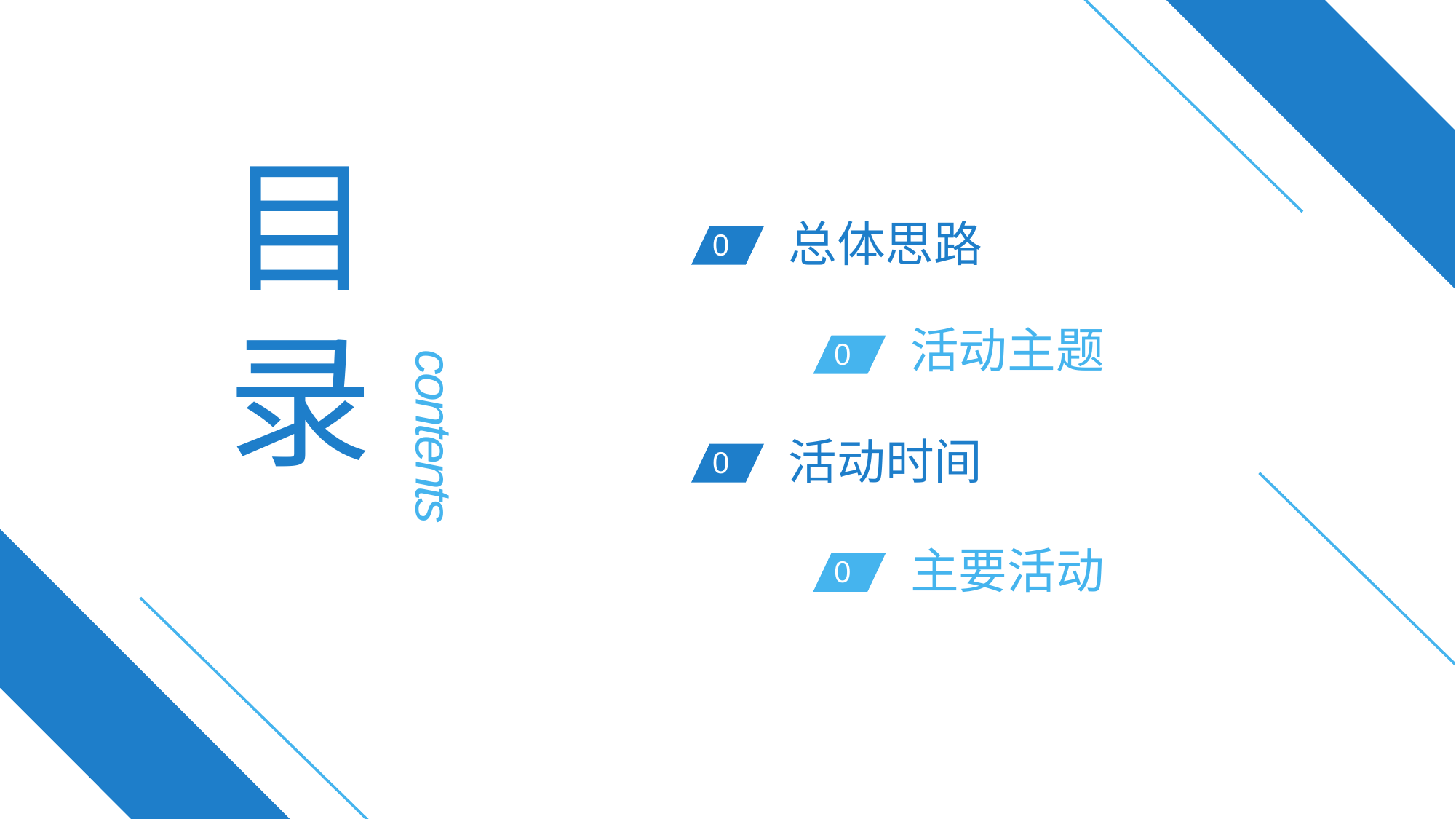

目 录
# 总体思路
01

活动主题
02

contents
活动时间
03

主要活动
04